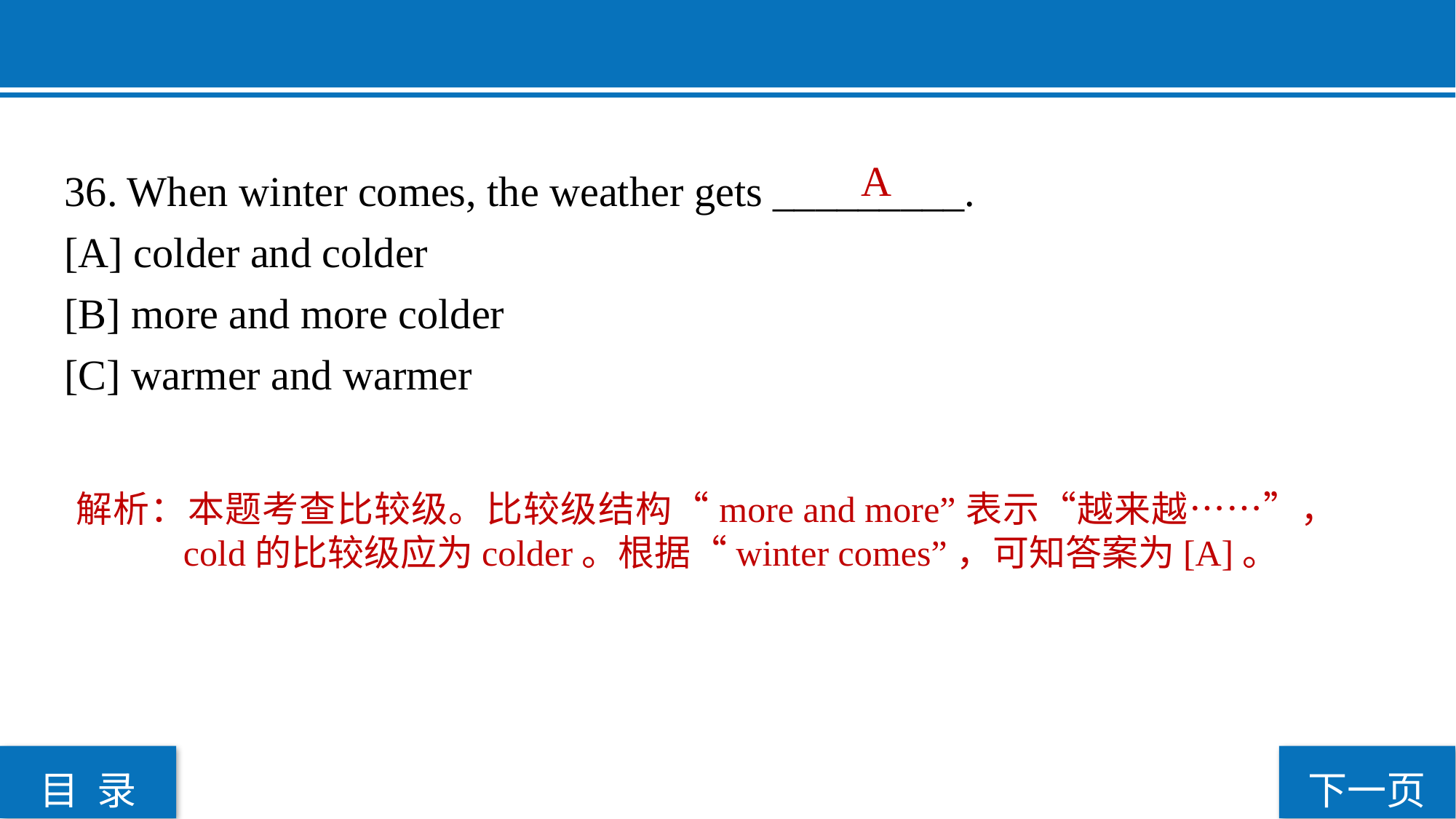

A
36. When winter comes, the weather gets _________.
[A] colder and colder
[B] more and more colder
[C] warmer and warmer
解析：本题考查比较级。比较级结构“more and more”表示“越来越……”，cold的比较级应为colder。根据“winter comes”，可知答案为[A]。